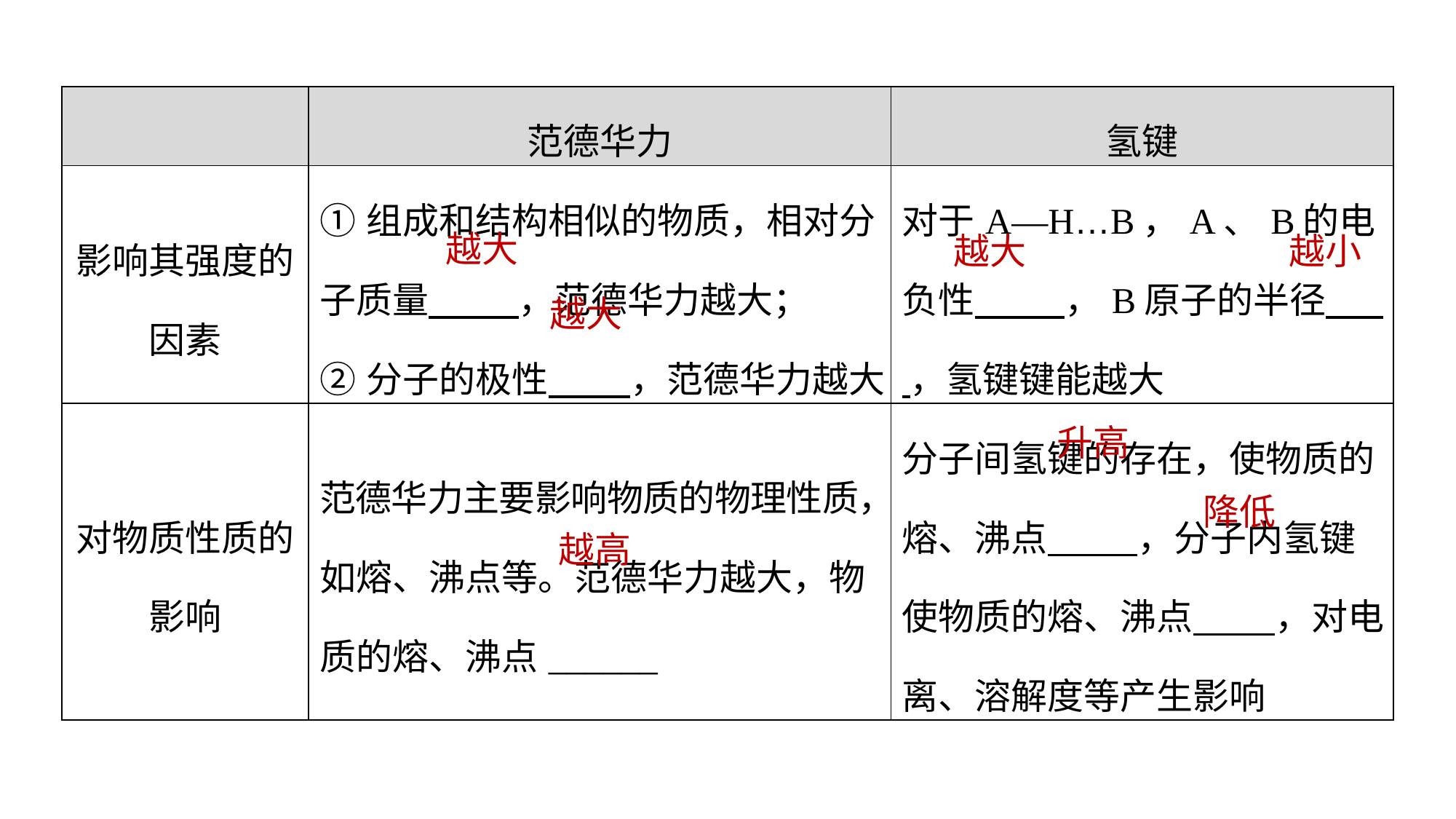

|  | 范德华力 | 氢键 |
| --- | --- | --- |
| 影响其强度的因素 | ①组成和结构相似的物质，相对分子质量 ，范德华力越大； ②分子的极性 ，范德华力越大 | 对于A—H…B，A、B的电负性 ，B原子的半径 ，氢键键能越大 |
| 对物质性质的影响 | 范德华力主要影响物质的物理性质，如熔、沸点等。范德华力越大，物质的熔、沸点\_\_\_\_\_\_ | 分子间氢键的存在，使物质的熔、沸点 ，分子内氢键使物质的熔、沸点 ，对电离、溶解度等产生影响 |
越大
越大
越小
越大
升高
降低
越高